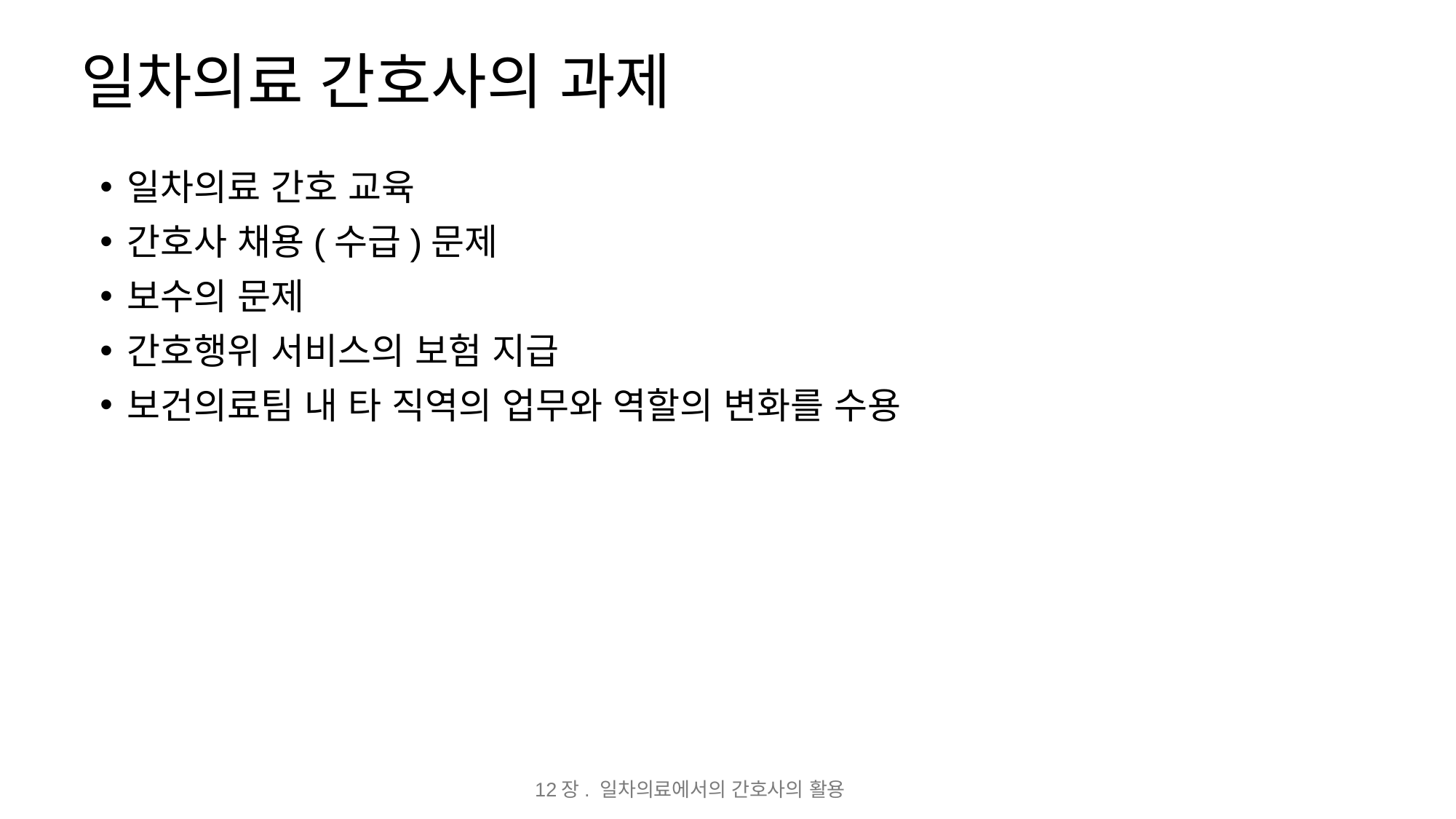

# 일차의료 간호사의 과제
일차의료 간호 교육
간호사 채용(수급)문제
보수의 문제
간호행위 서비스의 보험 지급
보건의료팀 내 타 직역의 업무와 역할의 변화를 수용

12장. 일차의료에서의 간호사의 활용